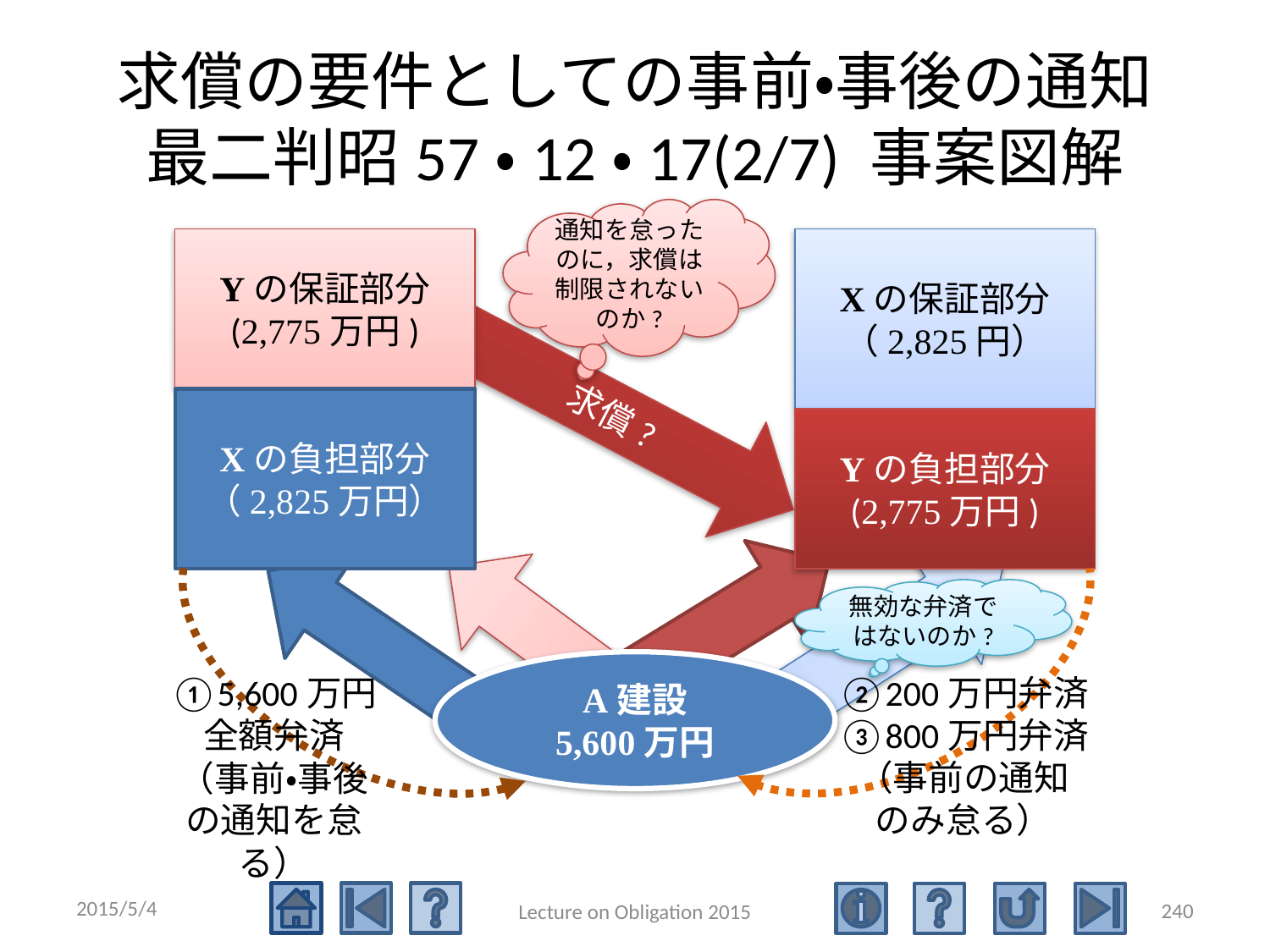

# 求償の要件としての事前・事後の通知 最二判昭57・12・17(2/7) 事案図解
通知を怠ったのに，求償は制限されないのか?
Yの保証部分
(2,775万円)
Xの保証部分
（2,825円）
求償?
Xの負担部分
（2,825万円）
Yの負担部分
(2,775万円)

無効な弁済ではないのか?
A建設
5,600万円
①5,600万円
全額弁済
（事前・事後の通知を怠る）
②200万円弁済
③800万円弁済
（事前の通知
のみ怠る）
2015/5/4
240
Lecture on Obligation 2015